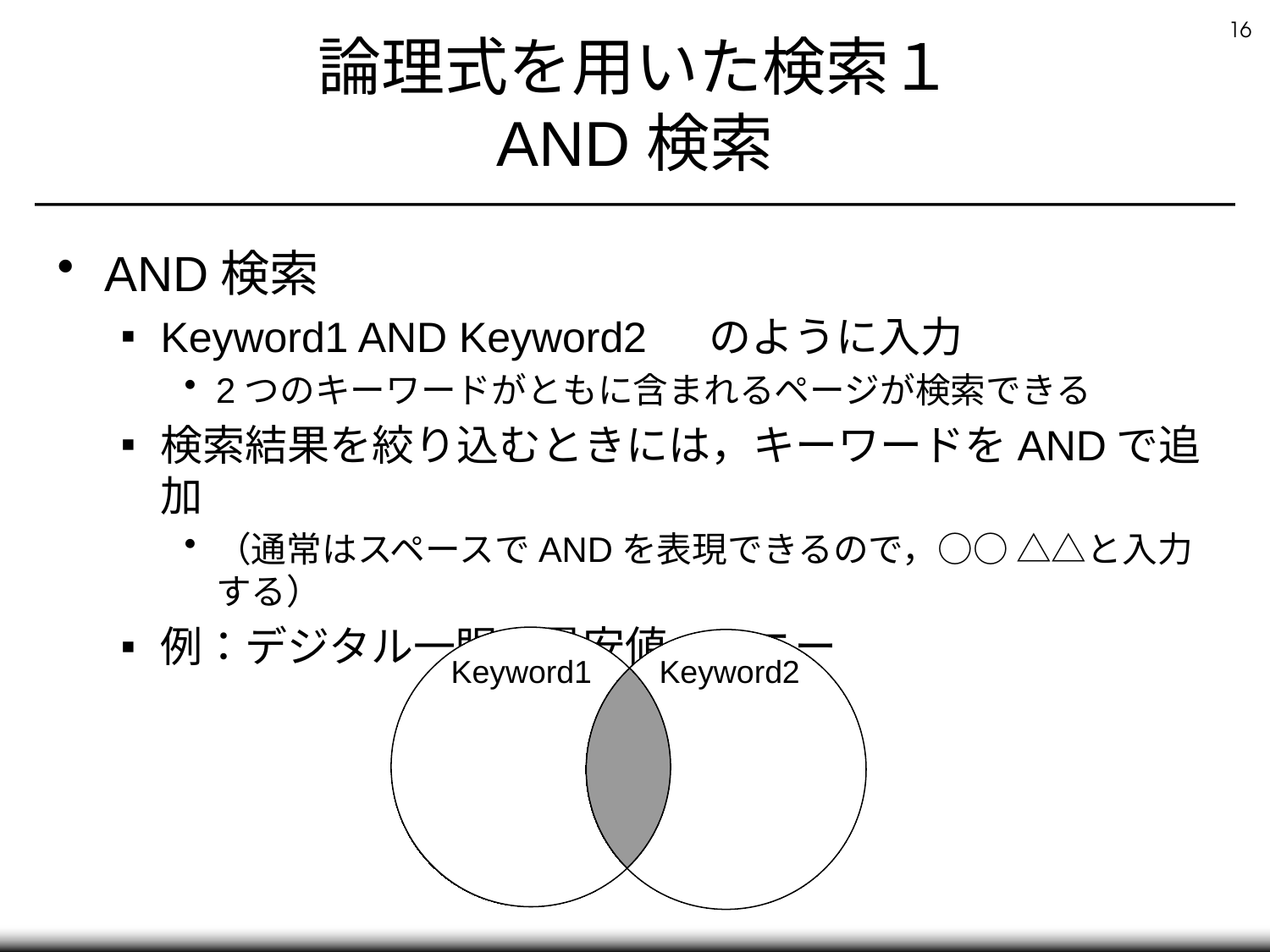

# 論理式を用いた検索１ AND検索
AND検索
Keyword1 AND Keyword2　 のように入力
2つのキーワードがともに含まれるページが検索できる
検索結果を絞り込むときには，キーワードをANDで追加
（通常はスペースでANDを表現できるので，○○ △△と入力する）
例：デジタル一眼　最安値　ソニー

Keyword1
Keyword2